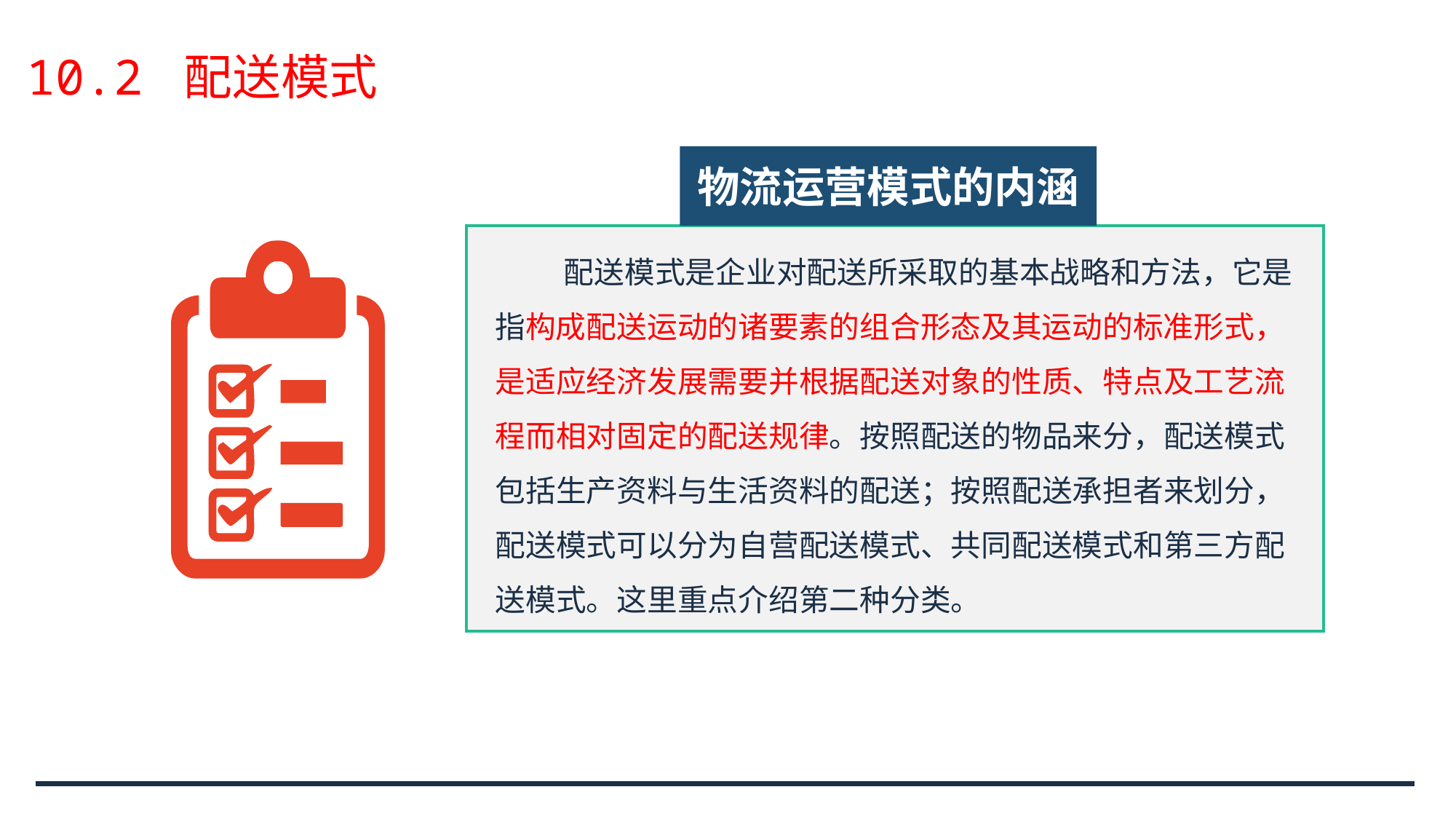

# 10.2 配送模式
物流运营模式的内涵

 配送模式是企业对配送所采取的基本战略和方法，它是指构成配送运动的诸要素的组合形态及其运动的标准形式，是适应经济发展需要并根据配送对象的性质、特点及工艺流程而相对固定的配送规律。按照配送的物品来分，配送模式包括生产资料与生活资料的配送；按照配送承担者来划分，配送模式可以分为自营配送模式、共同配送模式和第三方配送模式。这里重点介绍第二种分类。